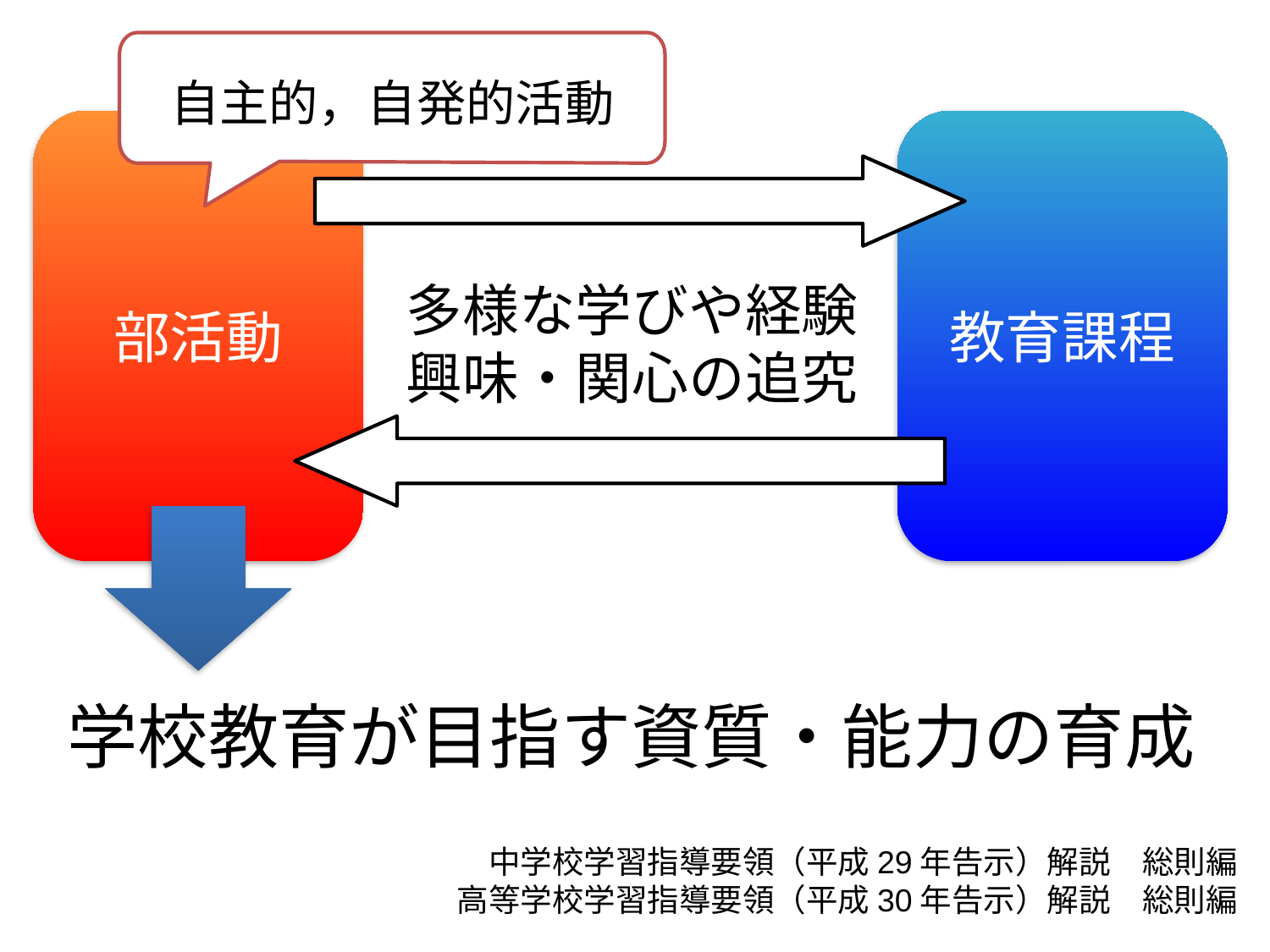

自主的，自発的活動
部活動
教育課程

多様な学びや経験
興味・関心の追究

学校教育が目指す資質・能力の育成
中学校学習指導要領（平成29年告示）解説　総則編
高等学校学習指導要領（平成30年告示）解説　総則編